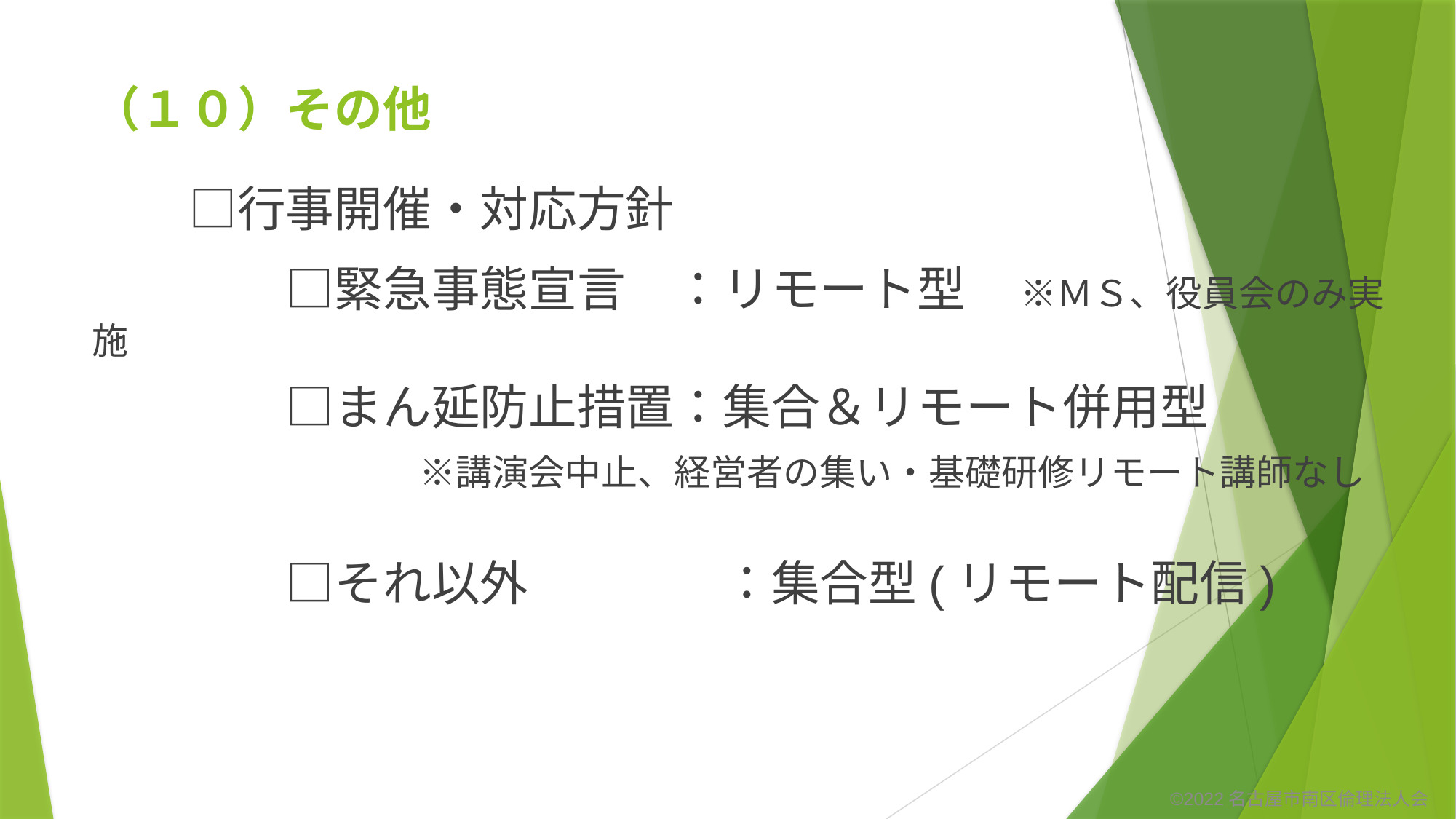

# （１０）その他
　　□行事開催・対応方針
　　　　□緊急事態宣言　：リモート型　※ＭＳ、役員会のみ実施
　　　　□まん延防止措置：集合＆リモート併用型
　　　　　　　　　※講演会中止、経営者の集い・基礎研修リモート講師なし
　　　　□それ以外　　　　：集合型(リモート配信)
©2022名古屋市南区倫理法人会